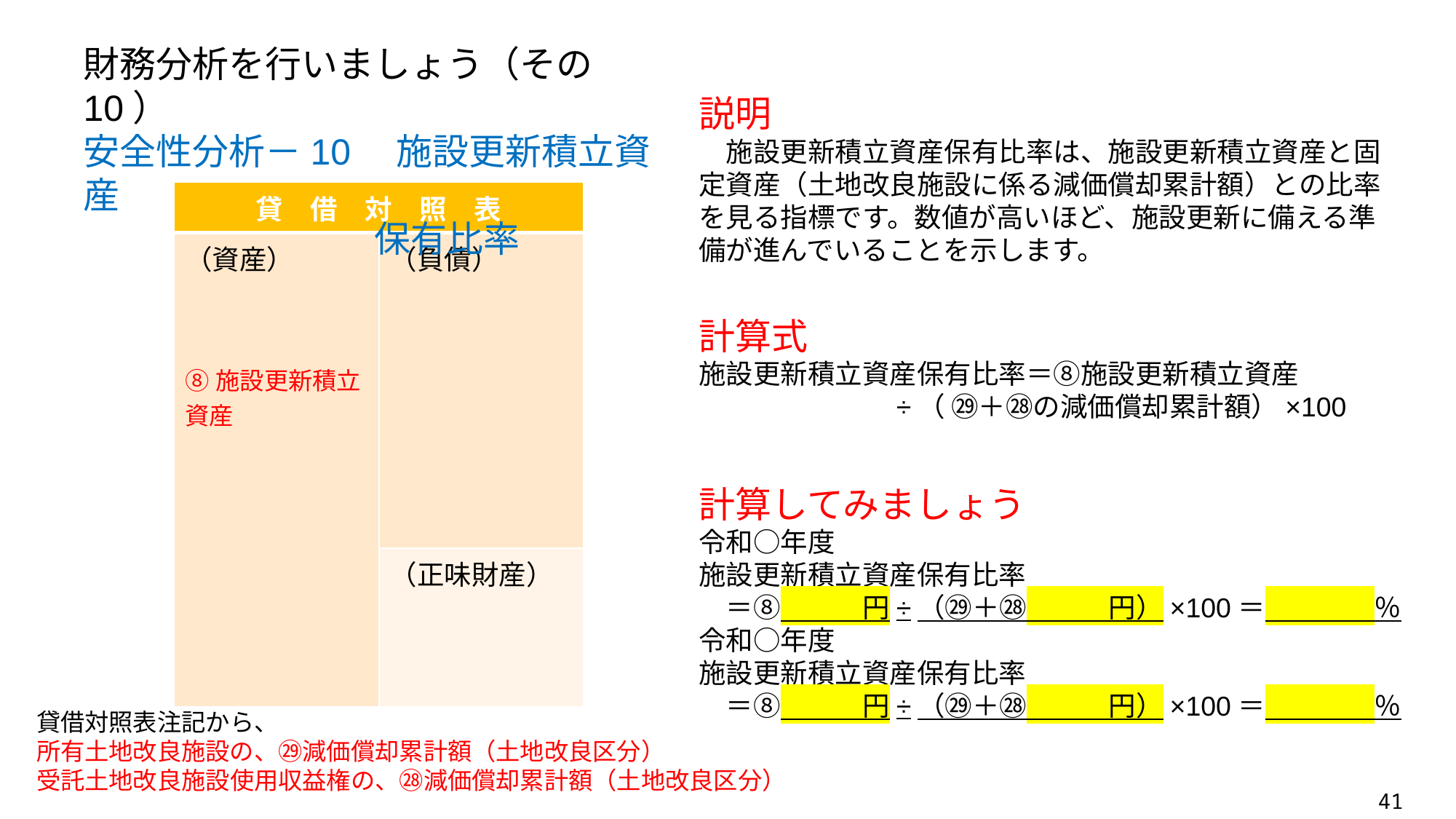

財務分析を行いましょう（その10）
安全性分析－10　施設更新積立資産
　　　　　　　　保有比率
説明
　施設更新積立資産保有比率は、施設更新積立資産と固定資産（土地改良施設に係る減価償却累計額）との比率を見る指標です。数値が高いほど、施設更新に備える準備が進んでいることを示します。
| 貸　借　対　照　表 |  |
| --- | --- |
| （資産） ⑧施設更新積立資産 | （負債） |
|  | （正味財産） |
計算式
施設更新積立資産保有比率＝⑧施設更新積立資産
　　　　　　　÷（ ㉙＋㉘の減価償却累計額）×100
計算してみましょう
令和○年度
施設更新積立資産保有比率
　＝⑧　　　円÷（㉙＋㉘　　　円）×100＝　　　　％
令和○年度
施設更新積立資産保有比率
　＝⑧　　　円÷（㉙＋㉘　　　円）×100＝　　　　％
貸借対照表注記から、
所有土地改良施設の、㉙減価償却累計額（土地改良区分）
受託土地改良施設使用収益権の、㉘減価償却累計額（土地改良区分）
41